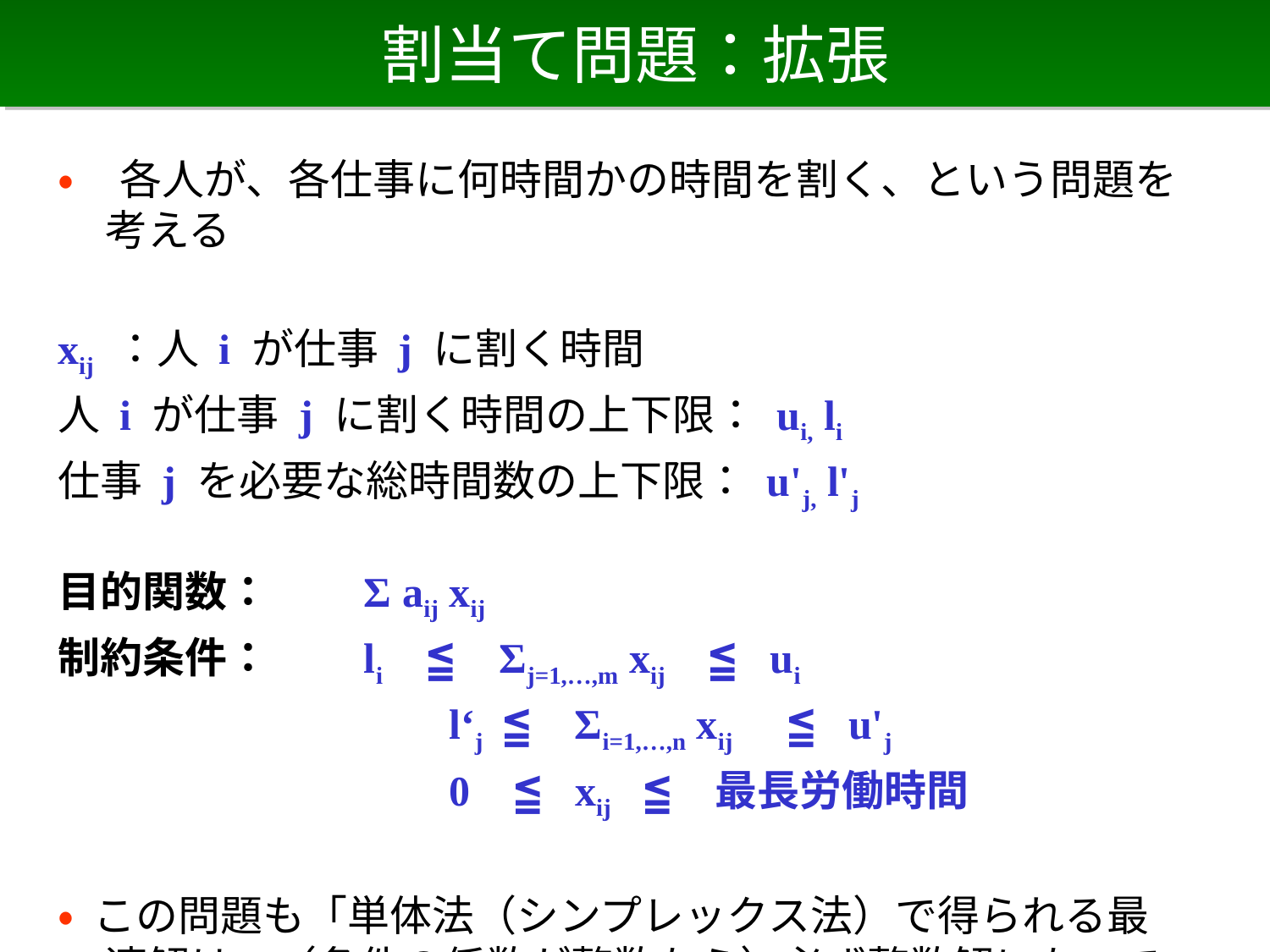

# 割当て問題：拡張
• 各人が、各仕事に何時間かの時間を割く、という問題を考える

xij ：人 i が仕事 j に割く時間
人 i が仕事 j に割く時間の上下限： ui, li
仕事 j を必要な総時間数の上下限： u'j, l'j

目的関数：　　Σ aij xij
制約条件：　　li       ≦    Σj=1,…,m xij    ≦   ui
　　　　　　　　　l‘j   ≦    Σi=1,…,n xij     ≦   u'j
　　　　　　　　　0    ≦   xij     ≦   最長労働時間

• この問題も「単体法（シンプレックス法）で得られる最適解は、（条件の係数が整数なら）必ず整数解になっている」